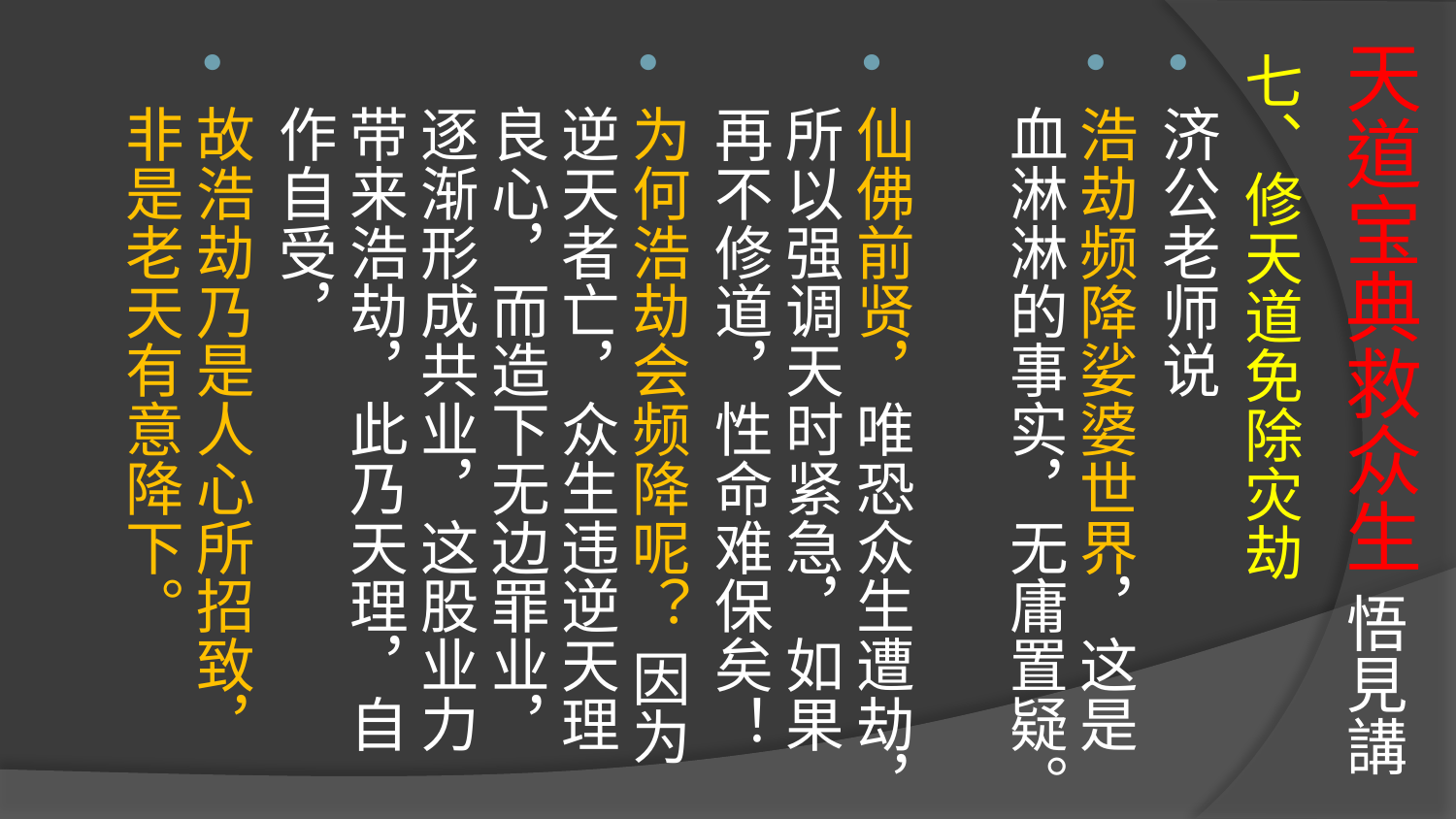

# 天道宝典救众生 悟見講
七、修天道免除灾劫
济公老师说
浩劫频降娑婆世界，这是血淋淋的事实，无庸置疑。
仙佛前贤，唯恐众生遭劫，所以强调天时紧急，如果再不修道，性命难保矣！
为何浩劫会频降呢？ 因为逆天者亡，众生违逆天理良心，而造下无边罪业，逐渐形成共业，这股业力带来浩劫，此乃天理，自作自受，
故浩劫乃是人心所招致，非是老天有意降下。